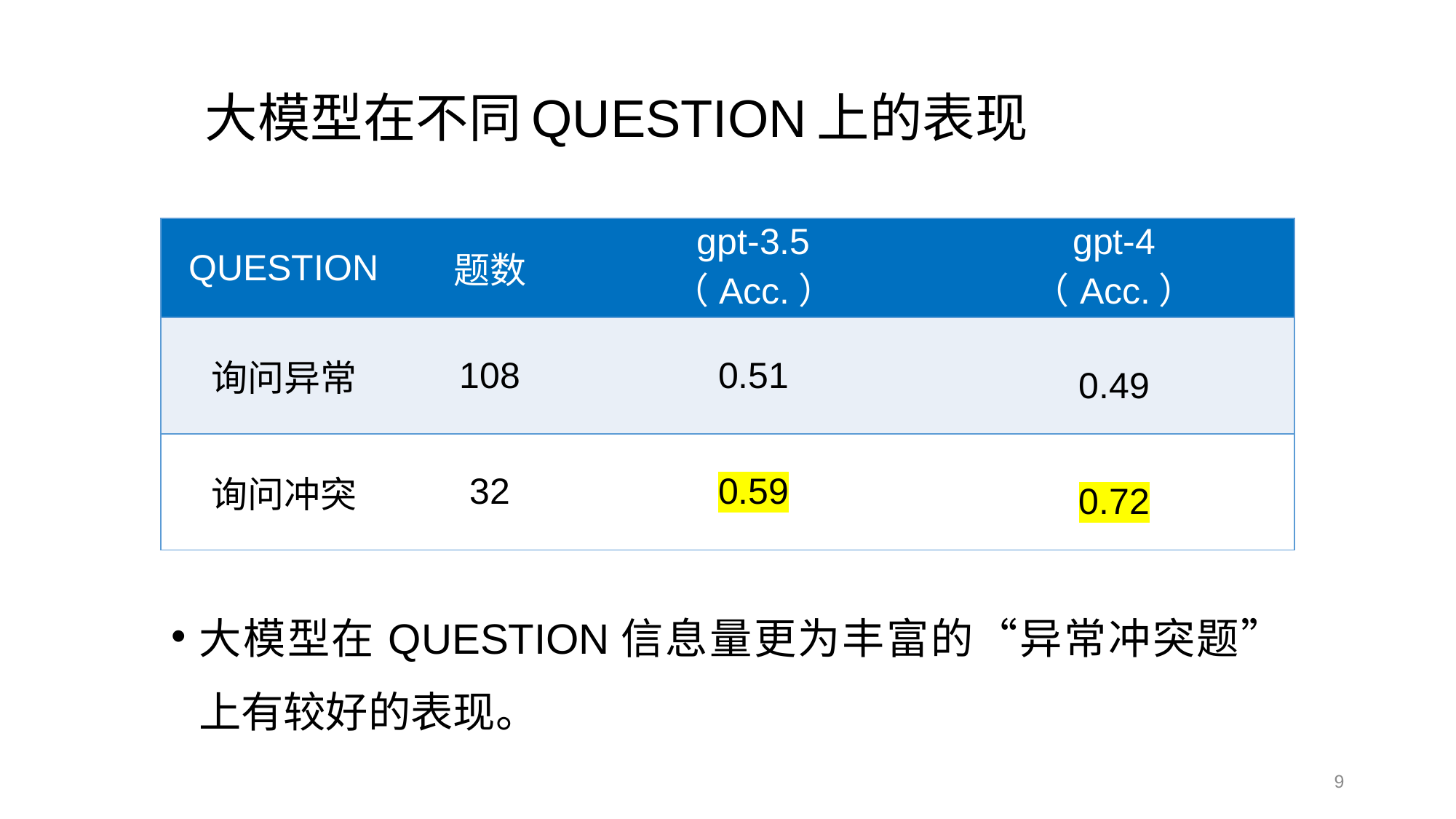

大模型在不同QUESTION上的表现
| QUESTION | 题数 | gpt-3.5 （Acc.） | gpt-4 （Acc.） |
| --- | --- | --- | --- |
| 询问异常 | 108 | 0.51 | 0.49 |
| 询问冲突 | 32 | 0.59 | 0.72 |

大模型在QUESTION信息量更为丰富的“异常冲突题”上有较好的表现。
9